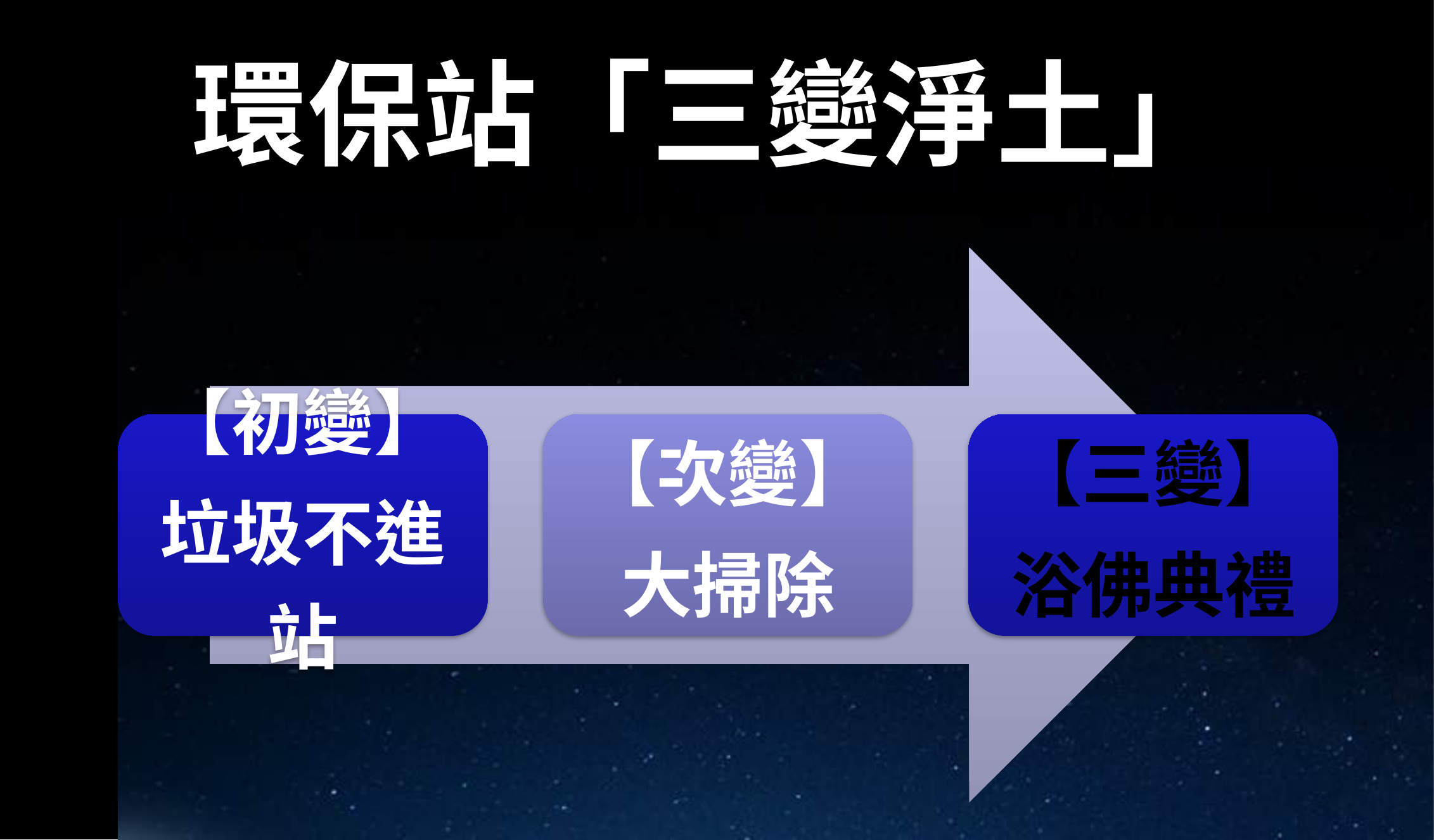

環保站「三變淨土」
【初變】
垃圾不進站
【次變】
大掃除
【三變】
浴佛典禮